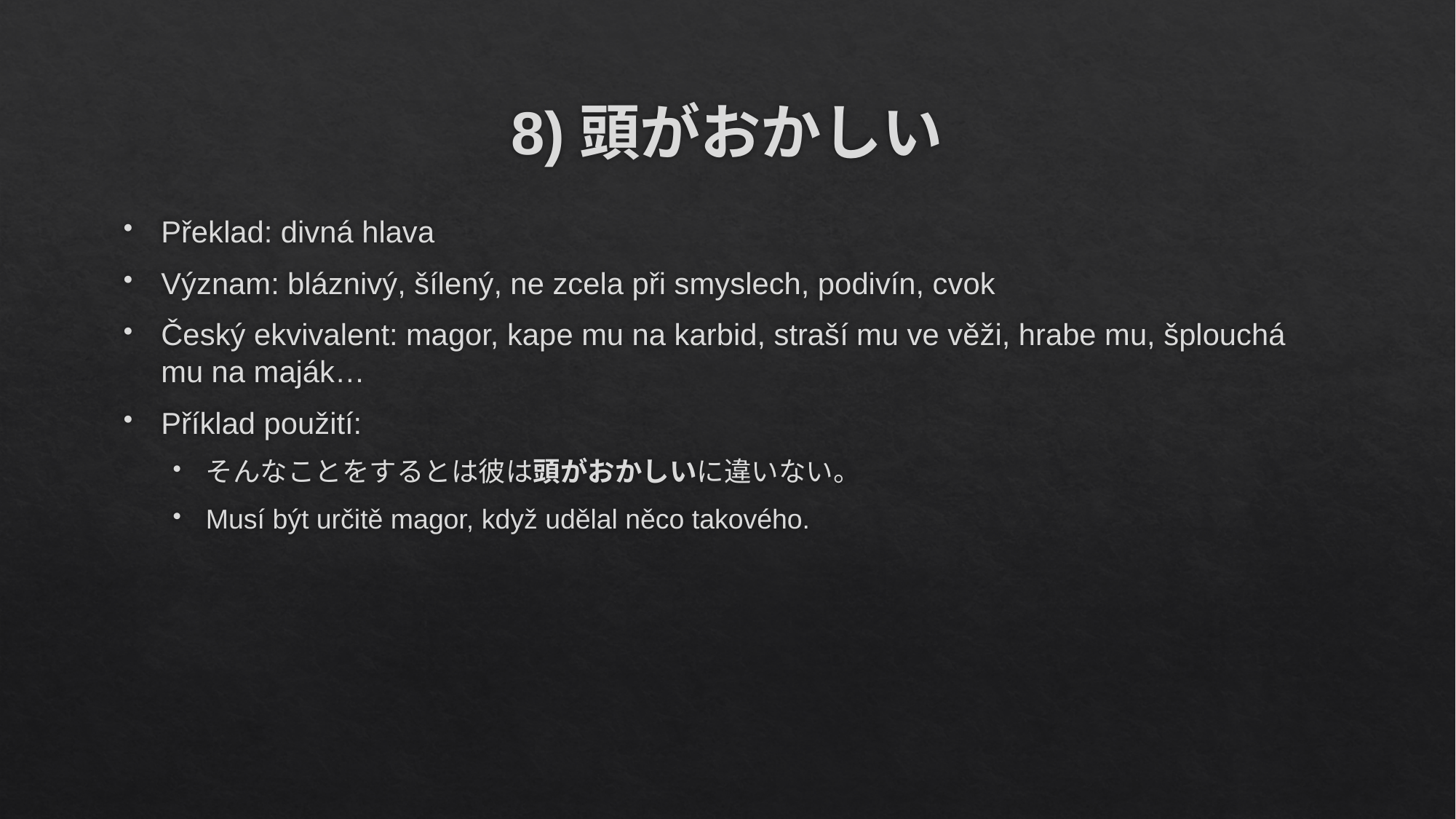

# 8)頭がおかしい
Překlad: divná hlava
Význam: bláznivý, šílený, ne zcela při smyslech, podivín, cvok
Český ekvivalent: magor, kape mu na karbid, straší mu ve věži, hrabe mu, šplouchá mu na maják…
Příklad použití:
そんなことをするとは彼は頭がおかしいに違いない。
Musí být určitě magor, když udělal něco takového.